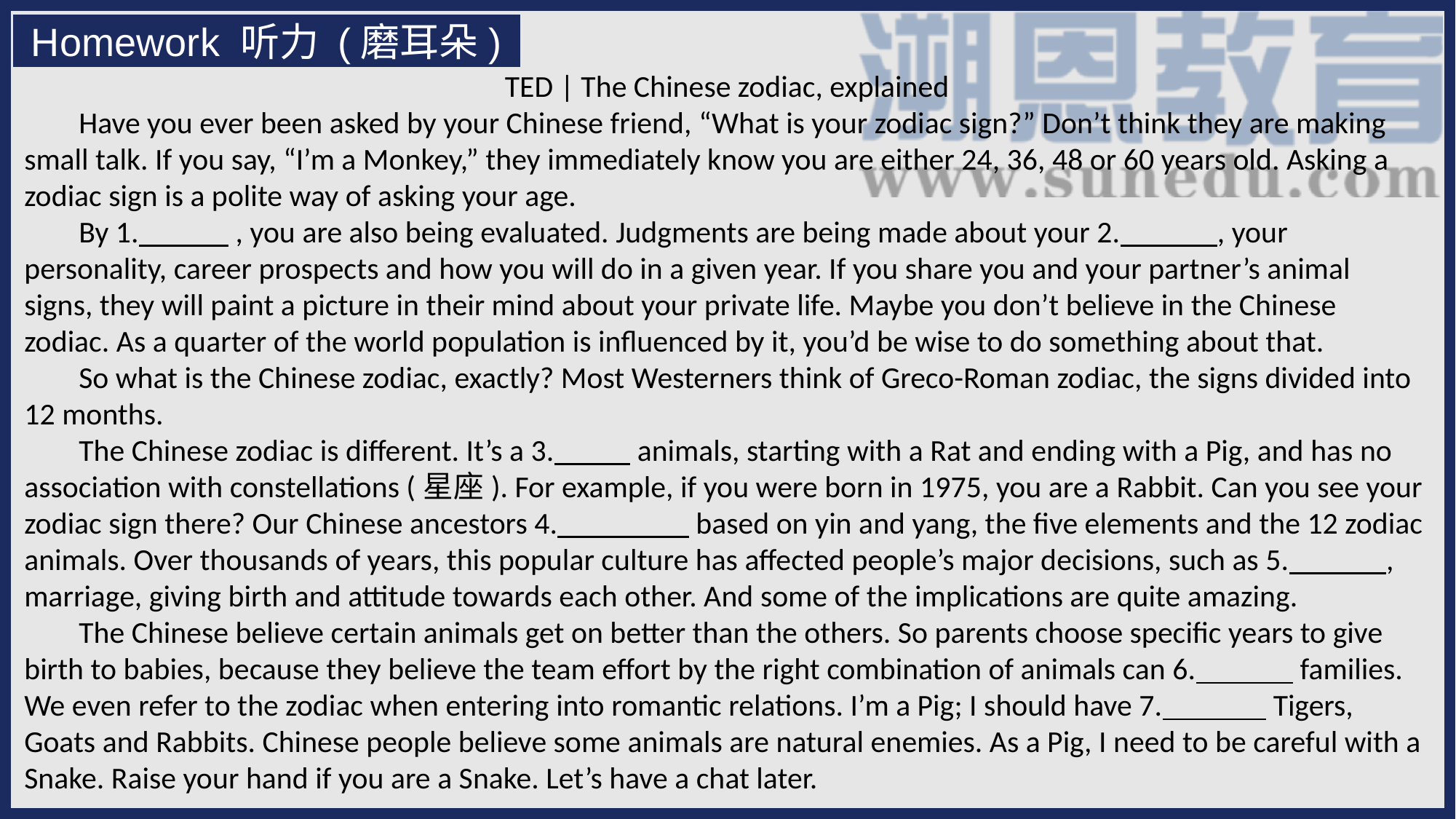

Homework 听力 (磨耳朵)
 TED | The Chinese zodiac, explained
Have you ever been asked by your Chinese friend, “What is your zodiac sign?” Don’t think they are making small talk. If you say, “I’m a Monkey,” they immediately know you are either 24, 36, 48 or 60 years old. Asking a zodiac sign is a polite way of asking your age.
By 1.              , you are also being evaluated. Judgments are being made about your 2.              , your personality, career prospects and how you will do in a given year. If you share you and your partner’s animal signs, they will paint a picture in their mind about your private life. Maybe you don’t believe in the Chinese zodiac. As a quarter of the world population is influenced by it, you’d be wise to do something about that.
So what is the Chinese zodiac, exactly? Most Westerners think of Greco-Roman zodiac, the signs divided into 12 months.
The Chinese zodiac is different. It’s a 3.            animals, starting with a Rat and ending with a Pig, and has no association with constellations (星座). For example, if you were born in 1975, you are a Rabbit. Can you see your zodiac sign there? Our Chinese ancestors 4.                    based on yin and yang, the five elements and the 12 zodiac animals. Over thousands of years, this popular culture has affected people’s major decisions, such as 5.              , marriage, giving birth and attitude towards each other. And some of the implications are quite amazing.
The Chinese believe certain animals get on better than the others. So parents choose specific years to give birth to babies, because they believe the team effort by the right combination of animals can 6.               families. We even refer to the zodiac when entering into romantic relations. I’m a Pig; I should have 7.                Tigers, Goats and Rabbits. Chinese people believe some animals are natural enemies. As a Pig, I need to be careful with a Snake. Raise your hand if you are a Snake. Let’s have a chat later.